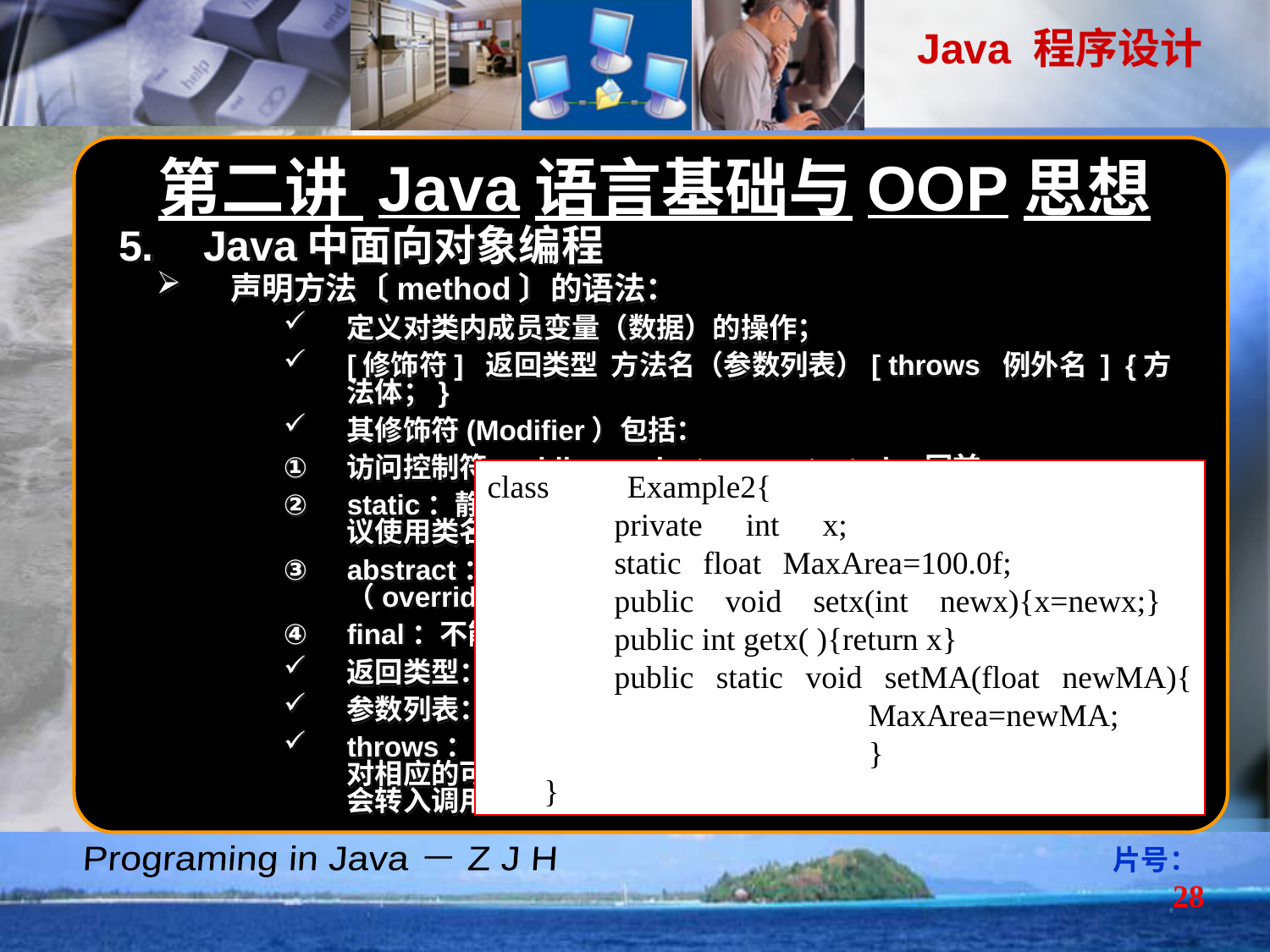

第二讲 Java语言基础与OOP思想
Java中面向对象编程
声明方法〔method〕的语法：
定义对类内成员变量（数据）的操作；
[修饰符]  返回类型  方法名（参数列表）[ throws  例外名 ]  {方法体；}
其修饰符(Modifier）包括：
访问控制符:public、private、protected，同前。
static：静态方法，又称类方法. 使用类名或对象名作为前缀，建议使用类名.在方法体中只能使用static变量和static方法。
abstract：只有接口没有语句，要在子类中通过重新定义（override）来实现。
final：不能被重新定义（override）
返回类型：void、return.：
参数列表：参数类型可为　类　类型
throws：通告本方法中会产生的例外（异常）类型，提醒调用者要对相应的可能例外进行处理。当执行此方法并发生了例外时，程序会转入调用者编制的例外处理程序段。
class Example2{					private int x;				static float MaxArea=100.0f;		   	public void setx(int newx){x=newx;}		public int getx( ){return x}
	public static void setMA(float newMA){			MaxArea=newMA;				}
       }
片号：28